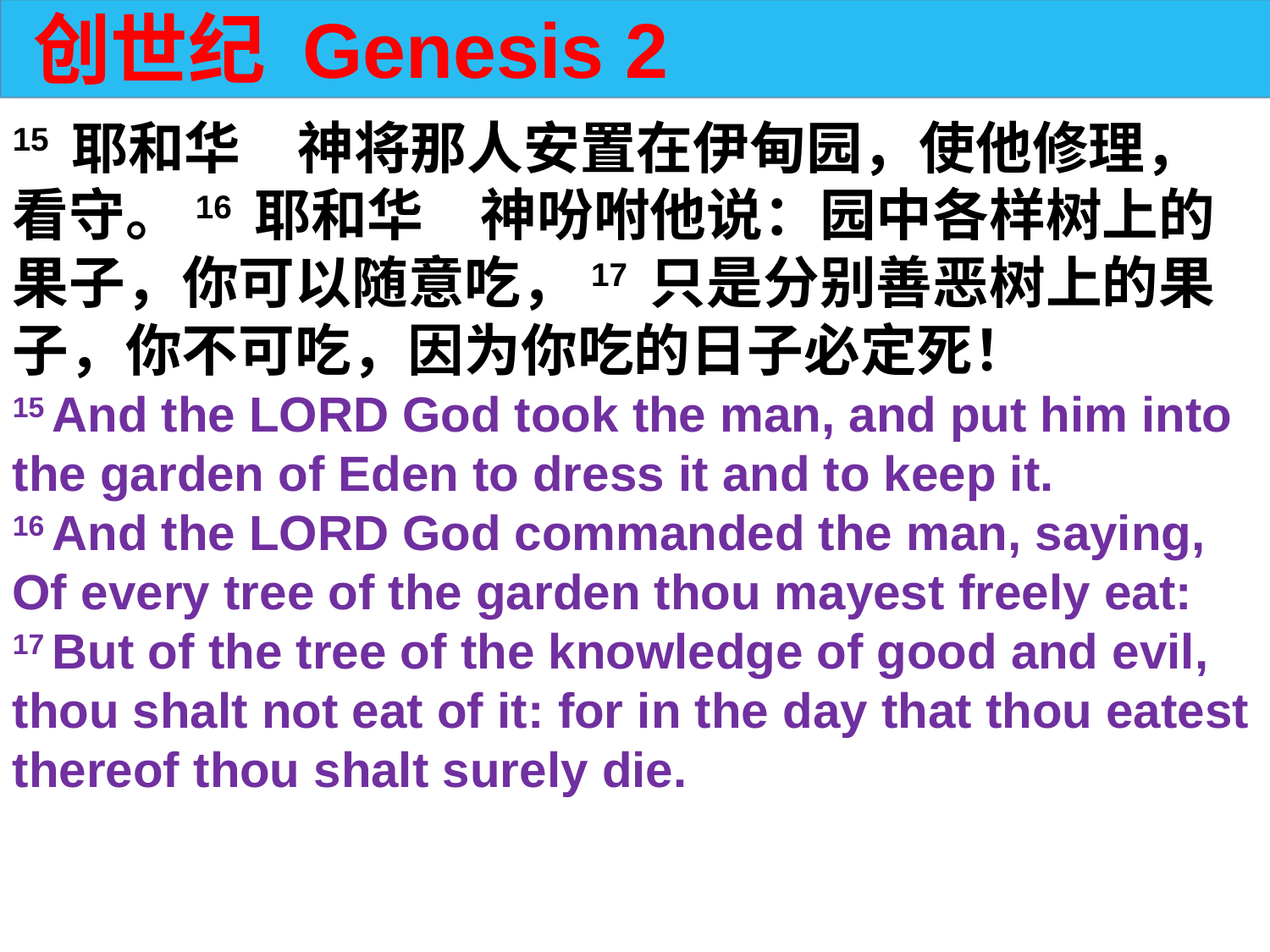

创世纪 Genesis 2
15 耶和华　神将那人安置在伊甸园，使他修理，看守。16 耶和华　神吩咐他说：园中各样树上的果子，你可以随意吃，17 只是分别善恶树上的果子，你不可吃，因为你吃的日子必定死！
15 And the LORD God took the man, and put him into the garden of Eden to dress it and to keep it.
16 And the LORD God commanded the man, saying, Of every tree of the garden thou mayest freely eat:
17 But of the tree of the knowledge of good and evil, thou shalt not eat of it: for in the day that thou eatest thereof thou shalt surely die.